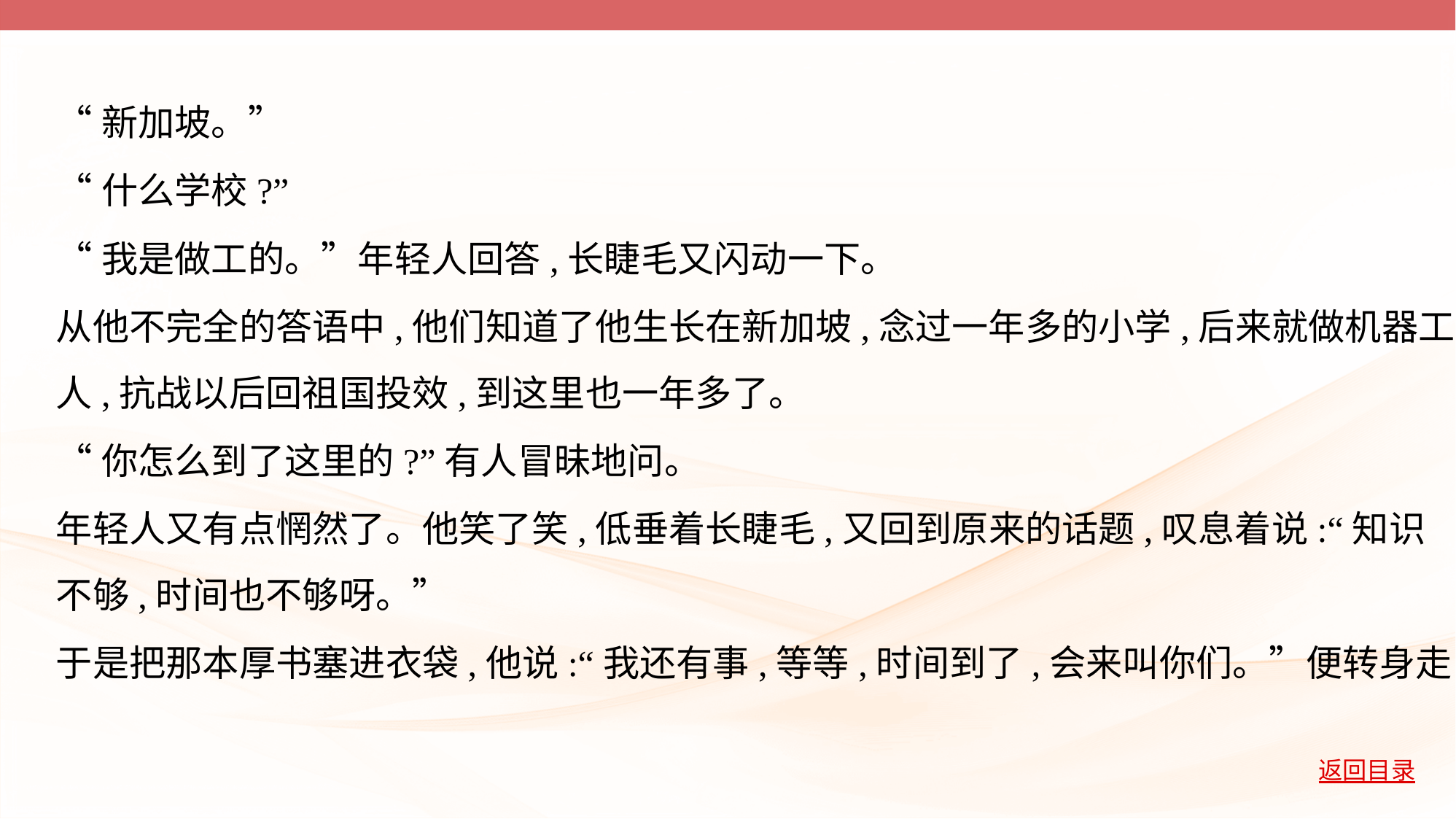

“新加坡。”
“什么学校?”
“我是做工的。”年轻人回答,长睫毛又闪动一下。
从他不完全的答语中,他们知道了他生长在新加坡,念过一年多的小学,后来就做机器工
人,抗战以后回祖国投效,到这里也一年多了。
“你怎么到了这里的?”有人冒昧地问。
年轻人又有点惘然了。他笑了笑,低垂着长睫毛,又回到原来的话题,叹息着说:“知识
不够,时间也不够呀。”
于是把那本厚书塞进衣袋,他说:“我还有事,等等,时间到了,会来叫你们。”便转身走